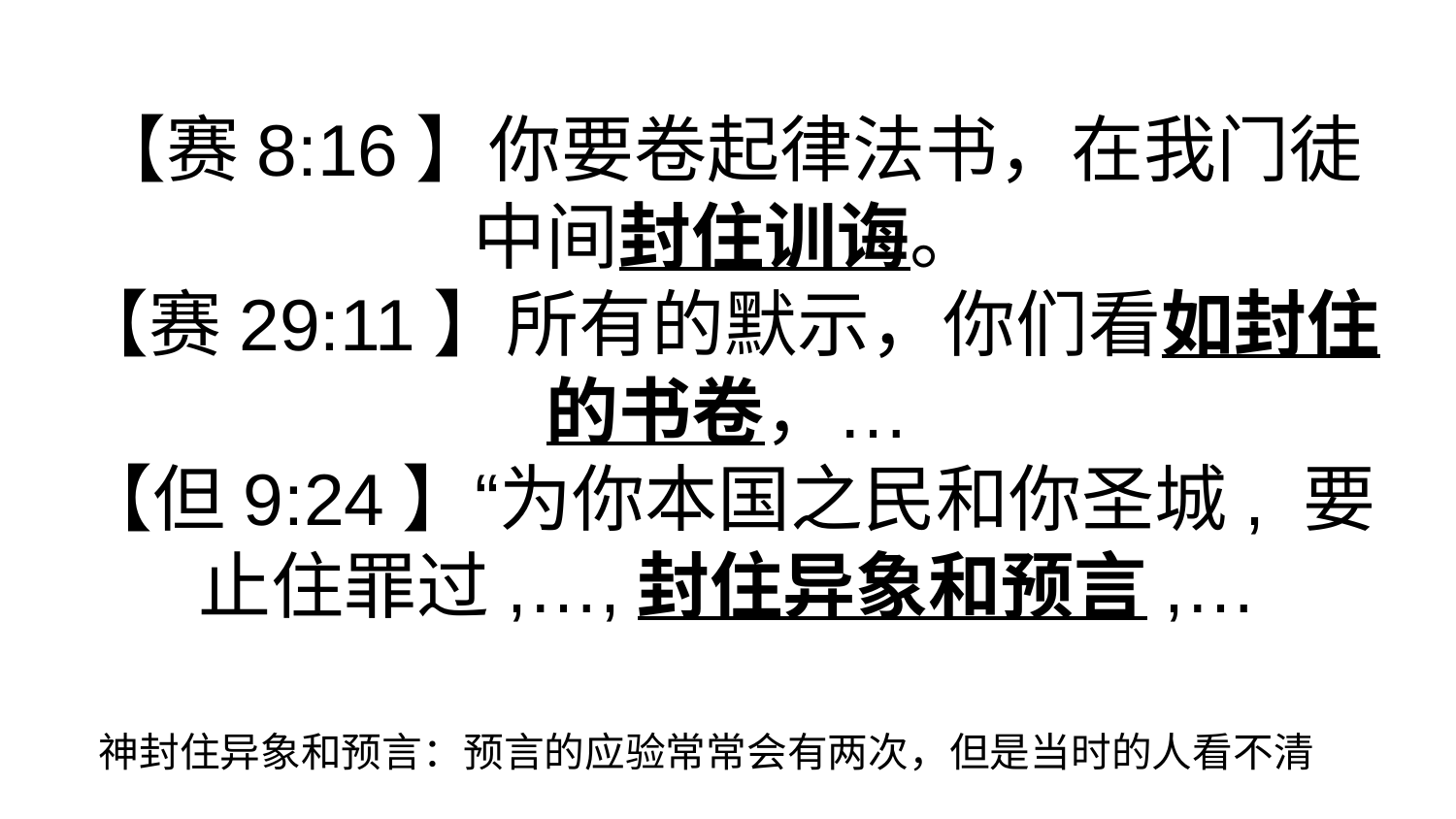

# 【赛8:16】你要卷起律法书，在我门徒中间封住训诲。
【赛29:11】所有的默示，你们看如封住的书卷，…
【但9:24】“为你本国之民和你圣城, 要止住罪过,…,封住异象和预言,…
神封住异象和预言：预言的应验常常会有两次，但是当时的人看不清